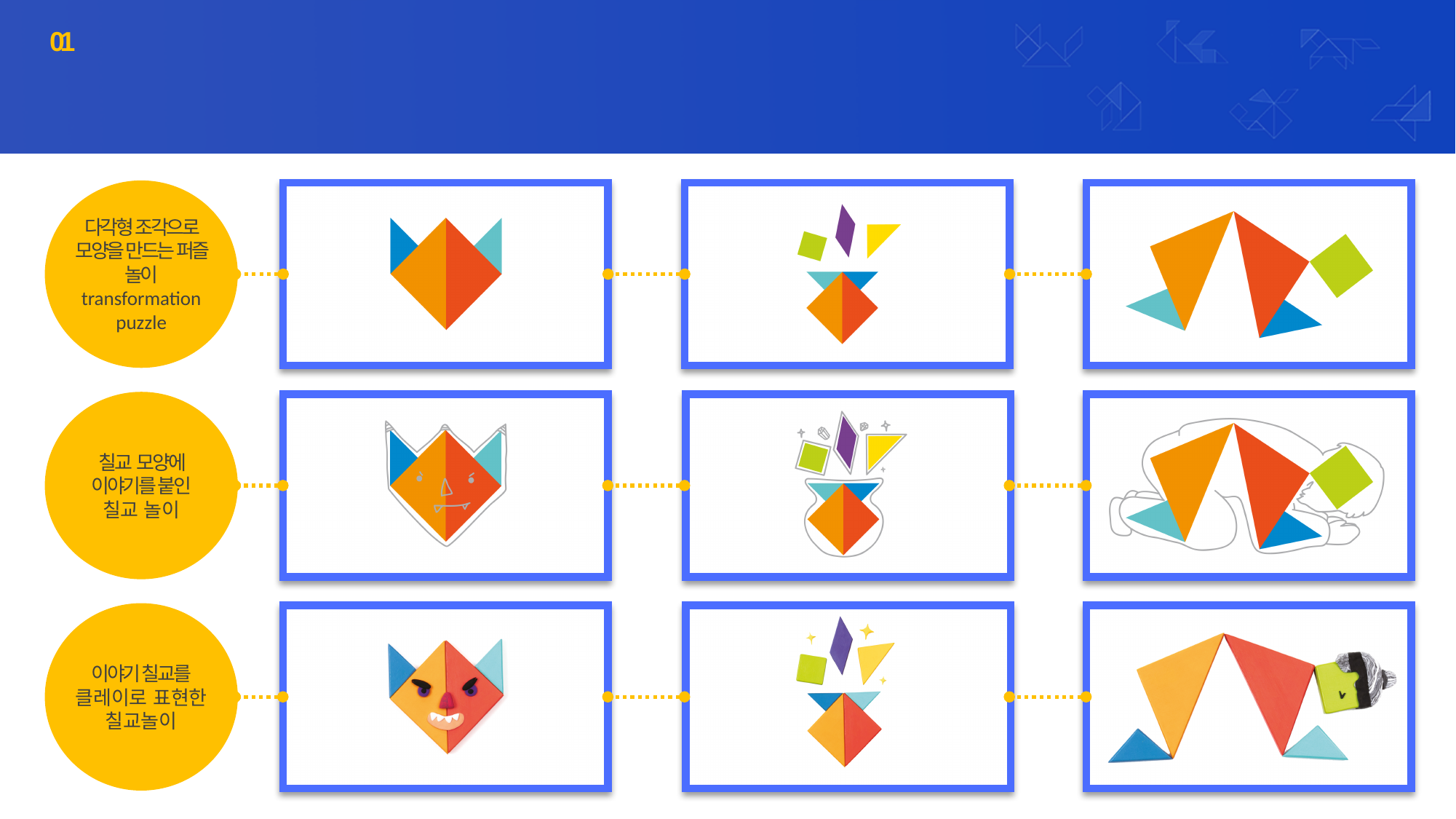

01
이야기 칠교란?
# 이야기 칠교가 뭐예요?
칠교
다각형 조각으로 모양을 만드는 퍼즐 놀이
transformation puzzle

칠교  모양에 이야기를 붙인
칠교 놀이
이야기 칠교

이야기 칠교를
클레이로 표현한
칠교놀이
클레이
이야기 칠교